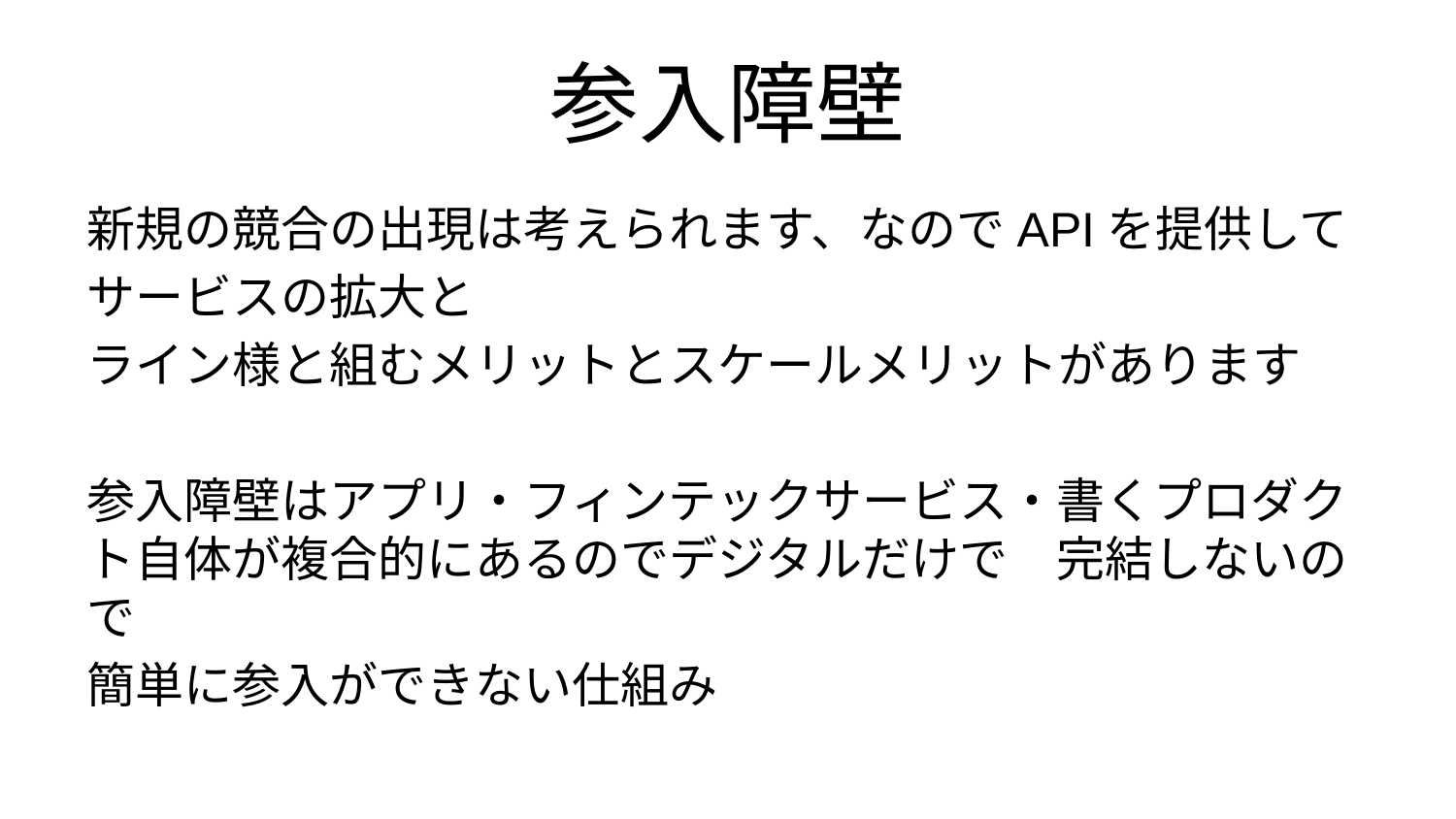

# 参入障壁
新規の競合の出現は考えられます、なのでAPIを提供して
サービスの拡大と
ライン様と組むメリットとスケールメリットがあります

参入障壁はアプリ・フィンテックサービス・書くプロダクト自体が複合的にあるのでデジタルだけで　完結しないので
簡単に参入ができない仕組み